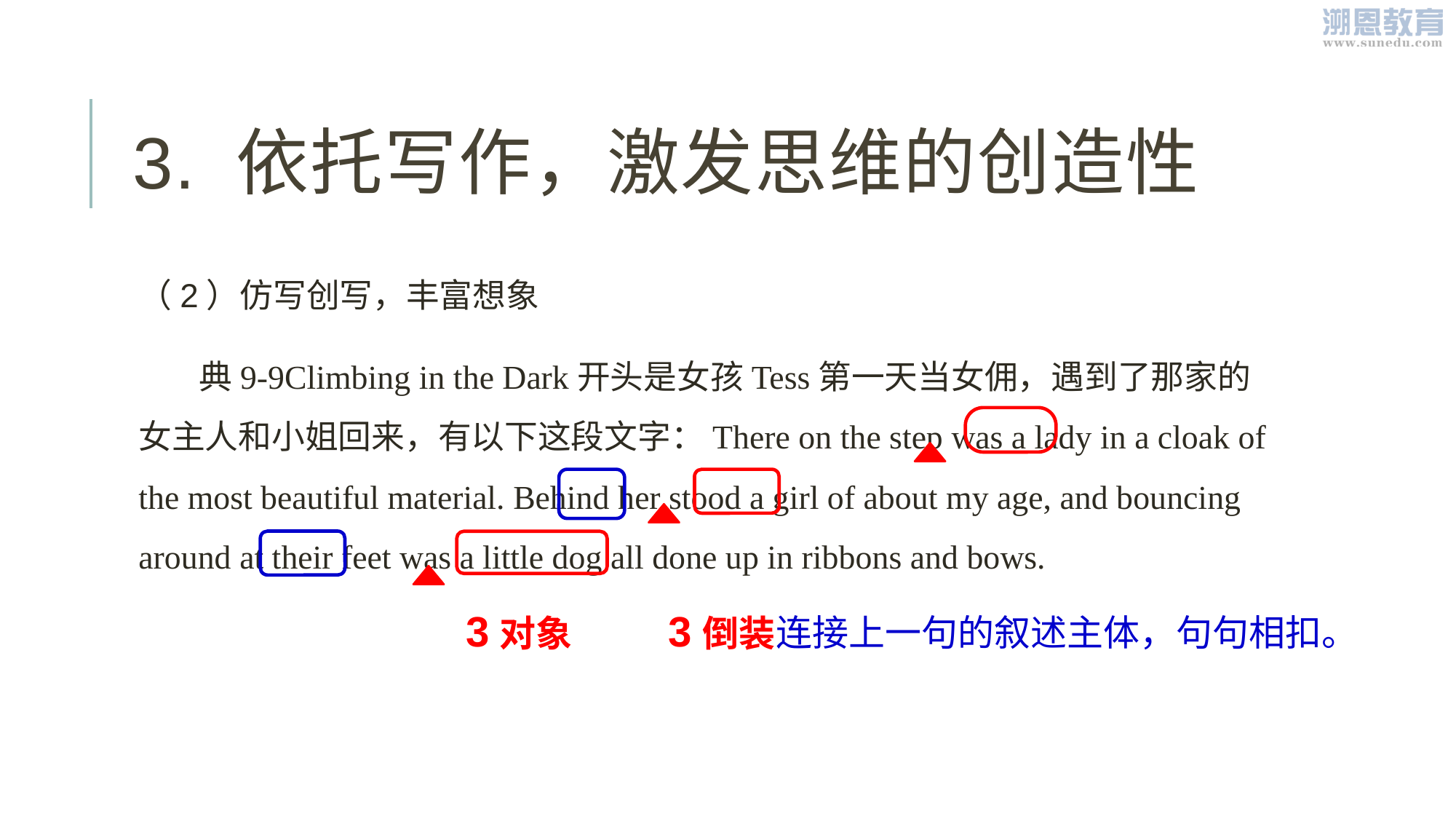

# 3. 依托写作，激发思维的创造性
（2）仿写创写，丰富想象
       典9-9Climbing in the Dark开头是女孩Tess第一天当女佣，遇到了那家的女主人和小姐回来，有以下这段文字：There on the step was a lady in a cloak of the most beautiful material. Behind her stood a girl of about my age, and bouncing around at their feet was a little dog all done up in ribbons and bows.

3倒装
3对象
连接上一句的叙述主体，句句相扣。